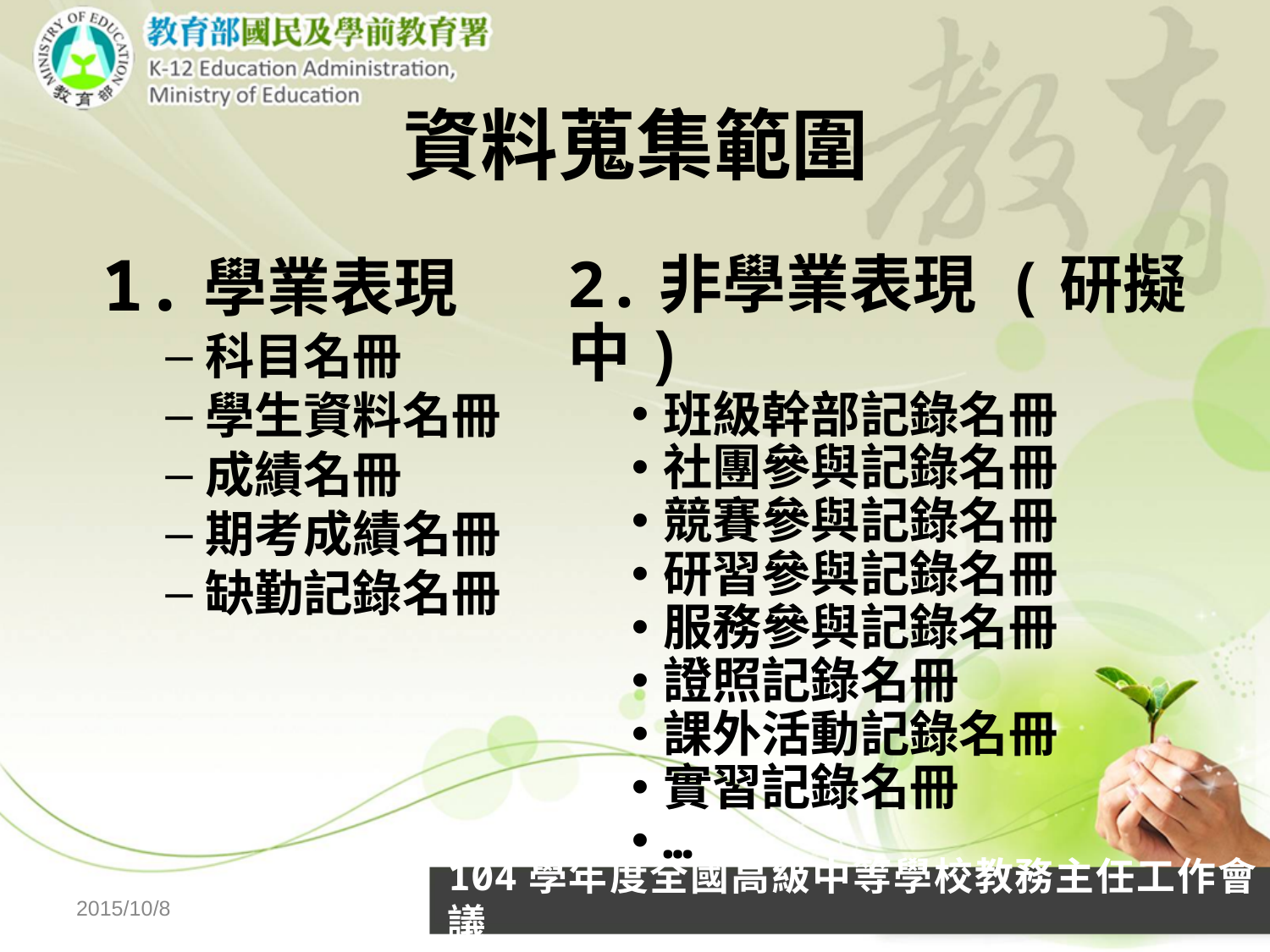

# 資料蒐集範圍
1.學業表現
科目名冊
學生資料名冊
成績名冊
期考成績名冊
缺勤記錄名冊
2.非學業表現 (研擬中)
班級幹部記錄名冊
社團參與記錄名冊
競賽參與記錄名冊
研習參與記錄名冊
服務參與記錄名冊
證照記錄名冊
課外活動記錄名冊
實習記錄名冊
…
104學年度全國高級中等學校教務主任工作會議
2015/10/8
北區校長會議-1030819
5